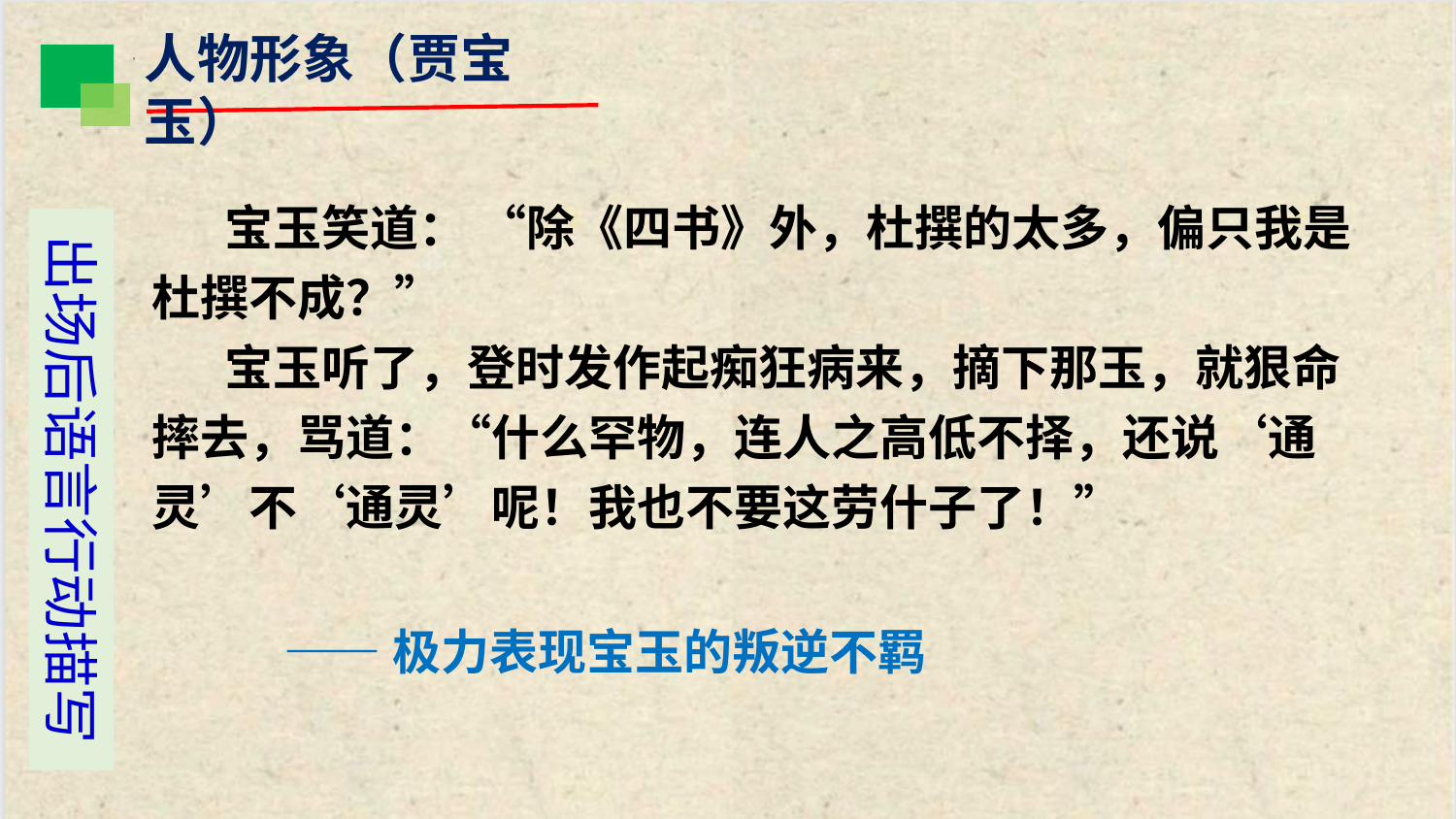

人物形象（贾宝玉）

宝玉笑道： “除《四书》外，杜撰的太多，偏只我是杜撰不成？”
宝玉听了，登时发作起痴狂病来，摘下那玉，就狠命摔去，骂道：“什么罕物，连人之高低不择，还说‘通灵’不‘通灵’呢！我也不要这劳什子了！”
出场后语言行动描写
 ——极力表现宝玉的叛逆不羁